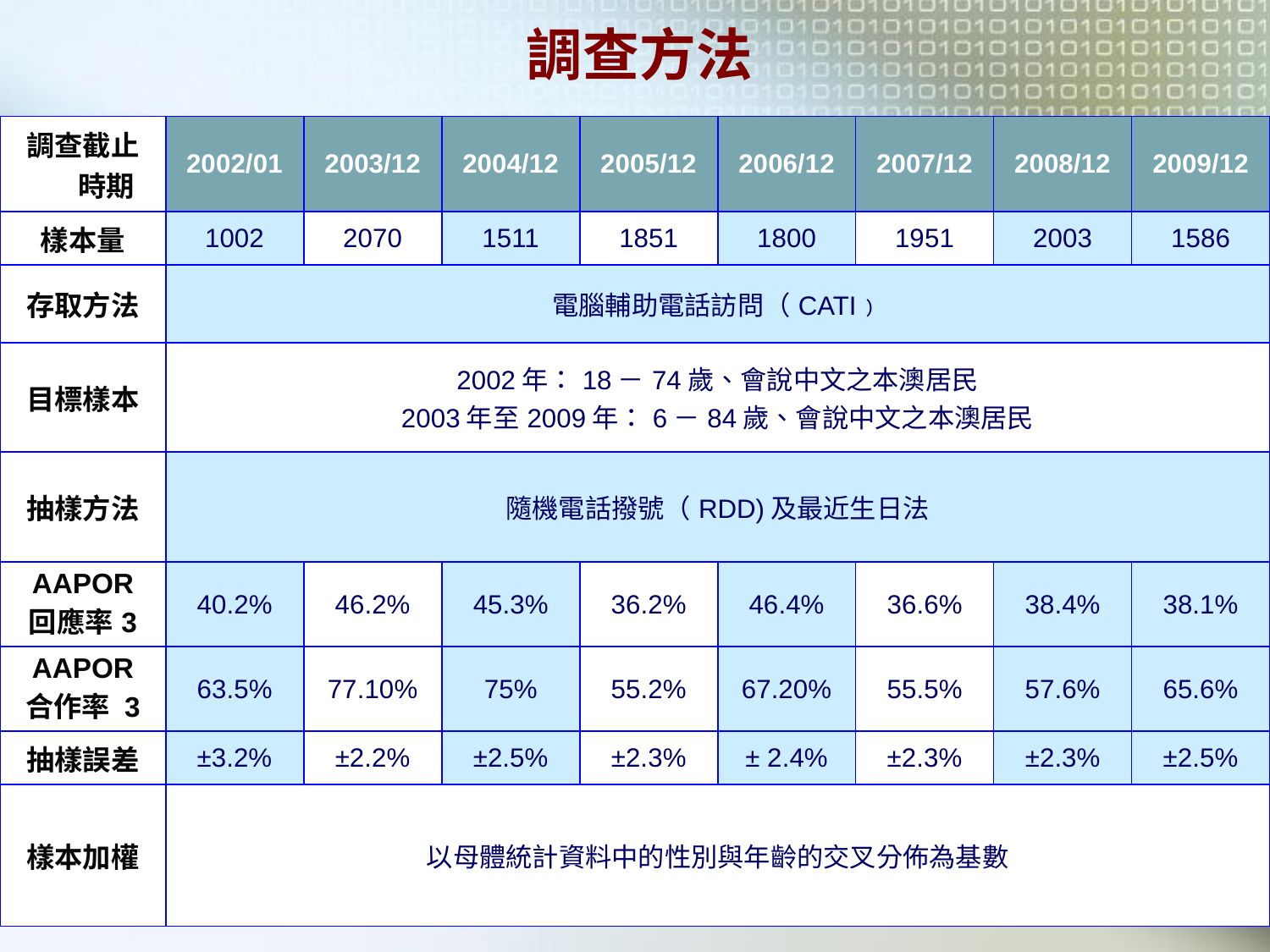

調查方法
| 調查截止時期 | 2002/01 | 2003/12 | 2004/12 | 2005/12 | 2006/12 | 2007/12 | 2008/12 | 2009/12 |
| --- | --- | --- | --- | --- | --- | --- | --- | --- |
| 樣本量 | 1002 | 2070 | 1511 | 1851 | 1800 | 1951 | 2003 | 1586 |
| 存取方法 | 電腦輔助電話訪問（CATI﹚ |  |  |  |  |  |  |  |
| 目標樣本 | 2002年：18－74歲、會說中文之本澳居民 2003年至2009年：6－84歲、會說中文之本澳居民 |  |  |  |  |  |  |  |
| 抽樣方法 | 隨機電話撥號（RDD)及最近生日法 |  |  |  |  |  |  |  |
| AAPOR 回應率3 | 40.2% | 46.2% | 45.3% | 36.2% | 46.4% | 36.6% | 38.4% | 38.1% |
| AAPOR 合作率 3 | 63.5% | 77.10% | 75% | 55.2% | 67.20% | 55.5% | 57.6% | 65.6% |
| 抽樣誤差 | ±3.2% | ±2.2% | ±2.5% | ±2.3% | ± 2.4% | ±2.3% | ±2.3% | ±2.5% |
| 樣本加權 | 以母體統計資料中的性別與年齡的交叉分佈為基數 |  |  |  |  |  |  |  |